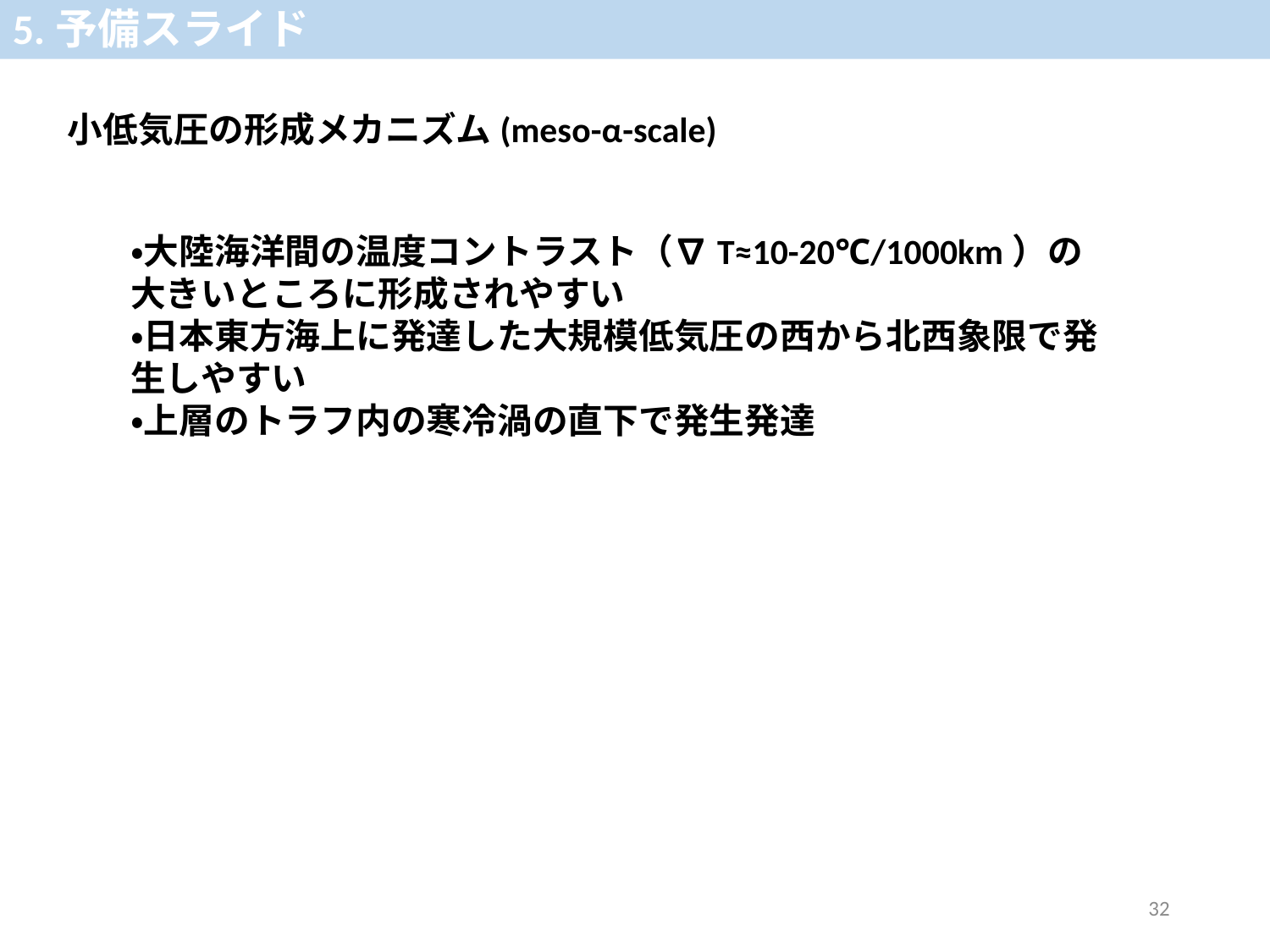

5.予備スライド
小低気圧の形成メカニズム(meso-α-scale)
・大陸海洋間の温度コントラスト（∇T≈10-20℃/1000km）の大きいところに形成されやすい
・日本東方海上に発達した大規模低気圧の西から北西象限で発生しやすい
・上層のトラフ内の寒冷渦の直下で発生発達

32